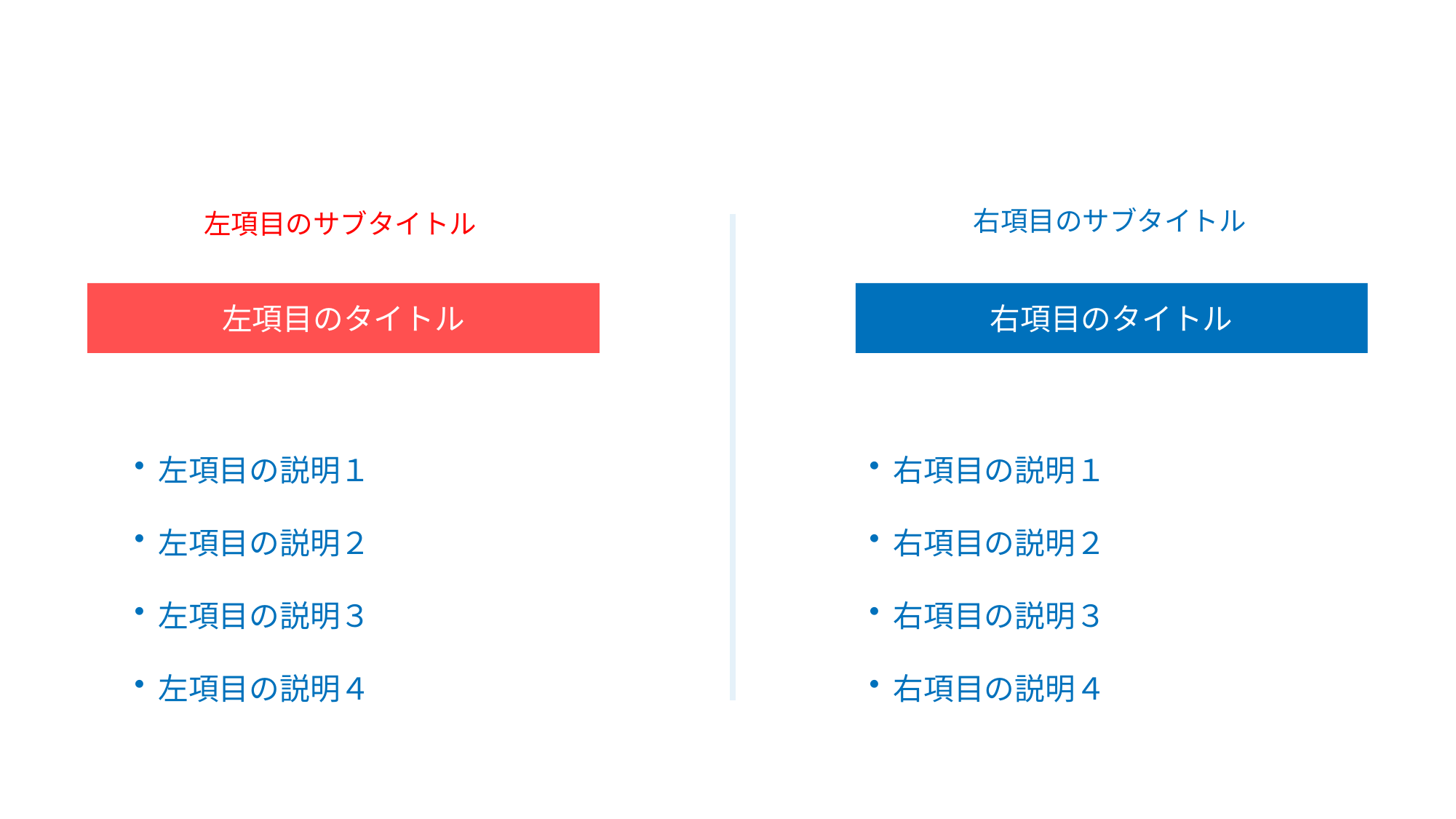

右項目のサブタイトル
左項目のサブタイトル

左項目のタイトル
右項目のタイトル
左項目の説明１
左項目の説明２
左項目の説明３
左項目の説明４
右項目の説明１
右項目の説明２
右項目の説明３
右項目の説明４